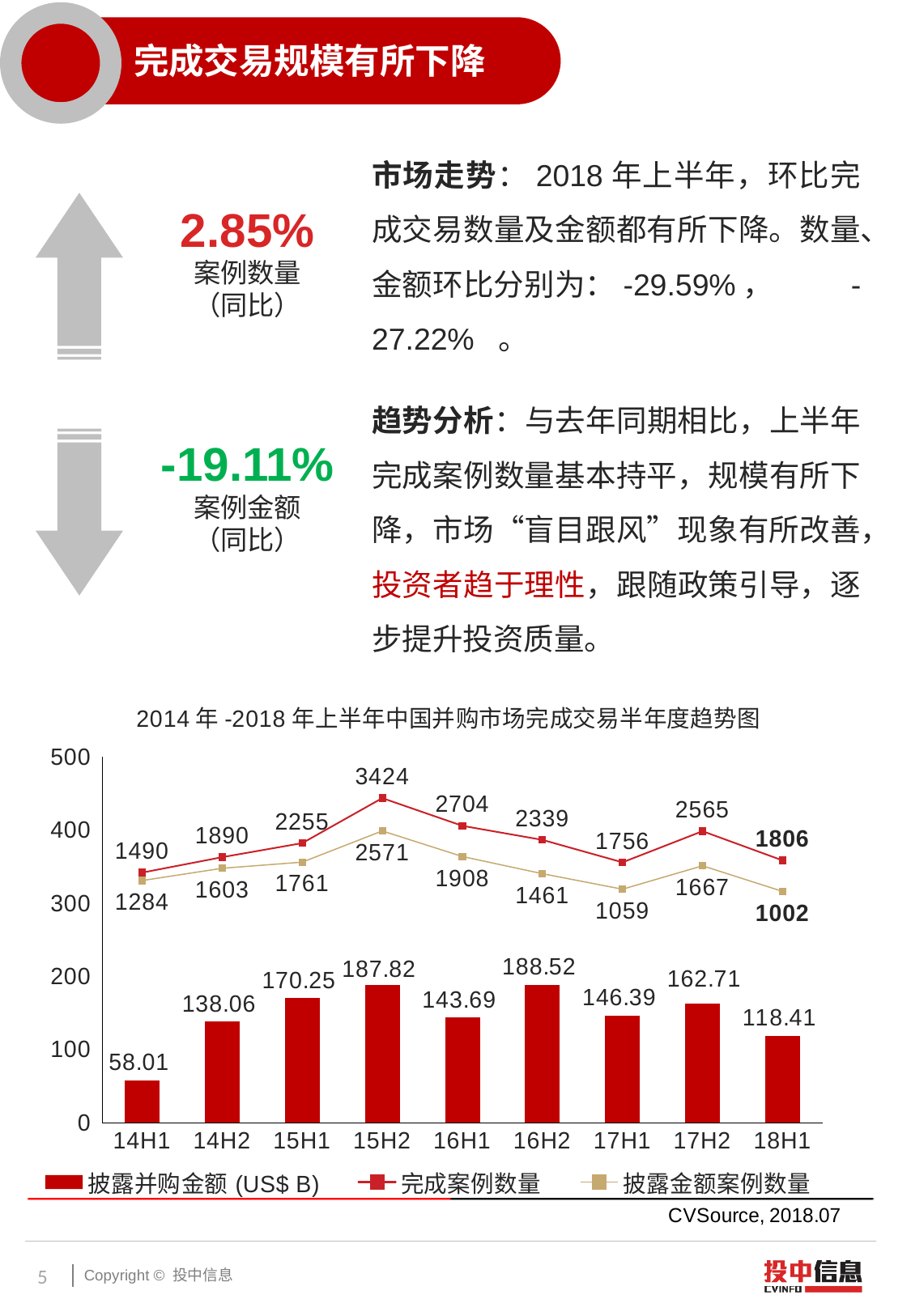

# 完成交易规模有所下降
市场走势：2018年上半年，环比完成交易数量及金额都有所下降。数量、金额环比分别为：-29.59%，          -27.22%  。
趋势分析：与去年同期相比，上半年完成案例数量基本持平，规模有所下降，市场“盲目跟风”现象有所改善，投资者趋于理性，跟随政策引导，逐步提升投资质量。
2.85%
案例数量
（同比）

-19.11%
案例金额
（同比）

### Chart: 2014年-2018年上半年中国并购市场完成交易半年度趋势图

| Category | 披露并购金额(US$ B) | 完成案例数量 | 披露金额案例数量 |
|---|---|---|---|
| 14H1 | 58.005052972920026 | 1490.0 | 1284.0 |
| 14H2 | 138.05841760880713 | 1890.0 | 1603.0 |
| 15H1 | 170.24640784523882 | 2255.0 | 1761.0 |
| 15H2 | 187.8179367959041 | 3424.0 | 2571.0 |
| 16H1 | 143.6897388855484 | 2704.0 | 1908.0 |
| 16H2 | 188.5190004230377 | 2339.0 | 1461.0 |
| 17H1 | 146.38756103407877 | 1756.0 | 1059.0 |
| 17H2 | 162.70692269192375 | 2565.0 | 1667.0 |
| 18H1 | 118.41416981099167 | 1806.0 | 1002.0 |
5